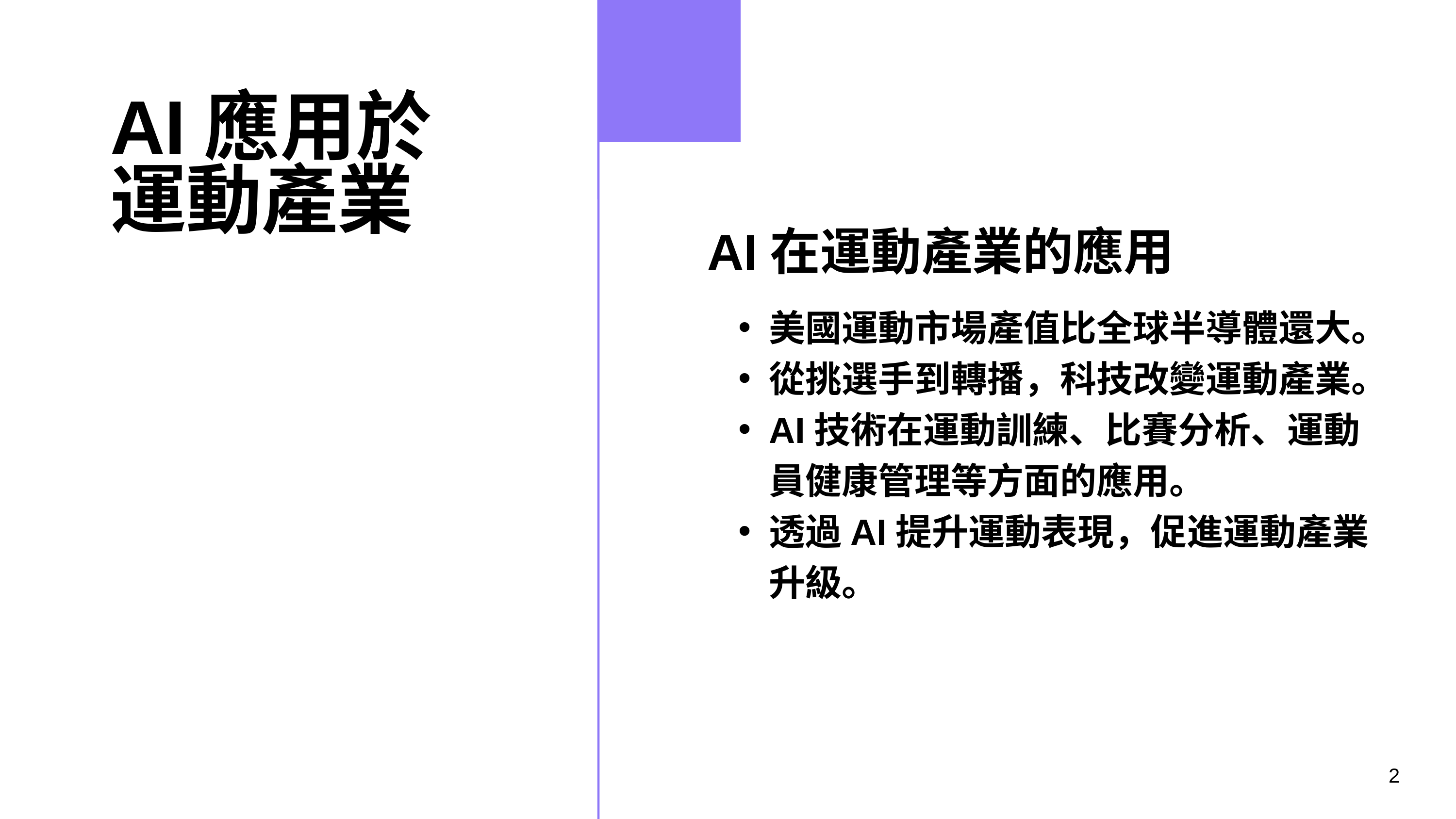

AI應用於運動產業
AI在運動產業的應用
美國運動市場產值比全球半導體還大。
從挑選手到轉播，科技改變運動產業。
AI技術在運動訓練、比賽分析、運動員健康管理等方面的應用。
透過AI提升運動表現，促進運動產業升級。
2